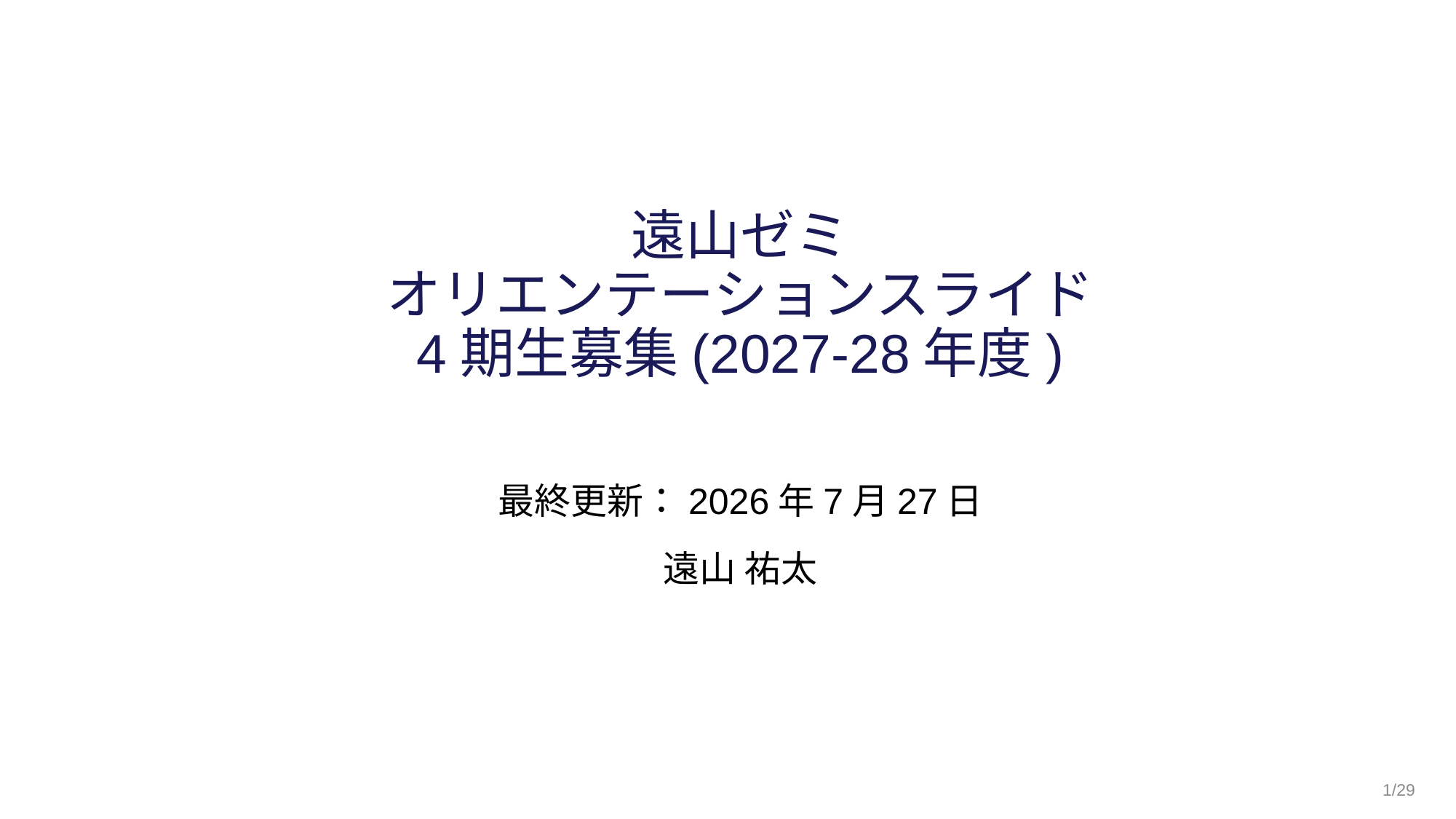

# 遠山ゼミ オリエンテーションスライド 4期生募集(2027-28年度)
最終更新：2026年7月27日
遠山 祐太
1/29